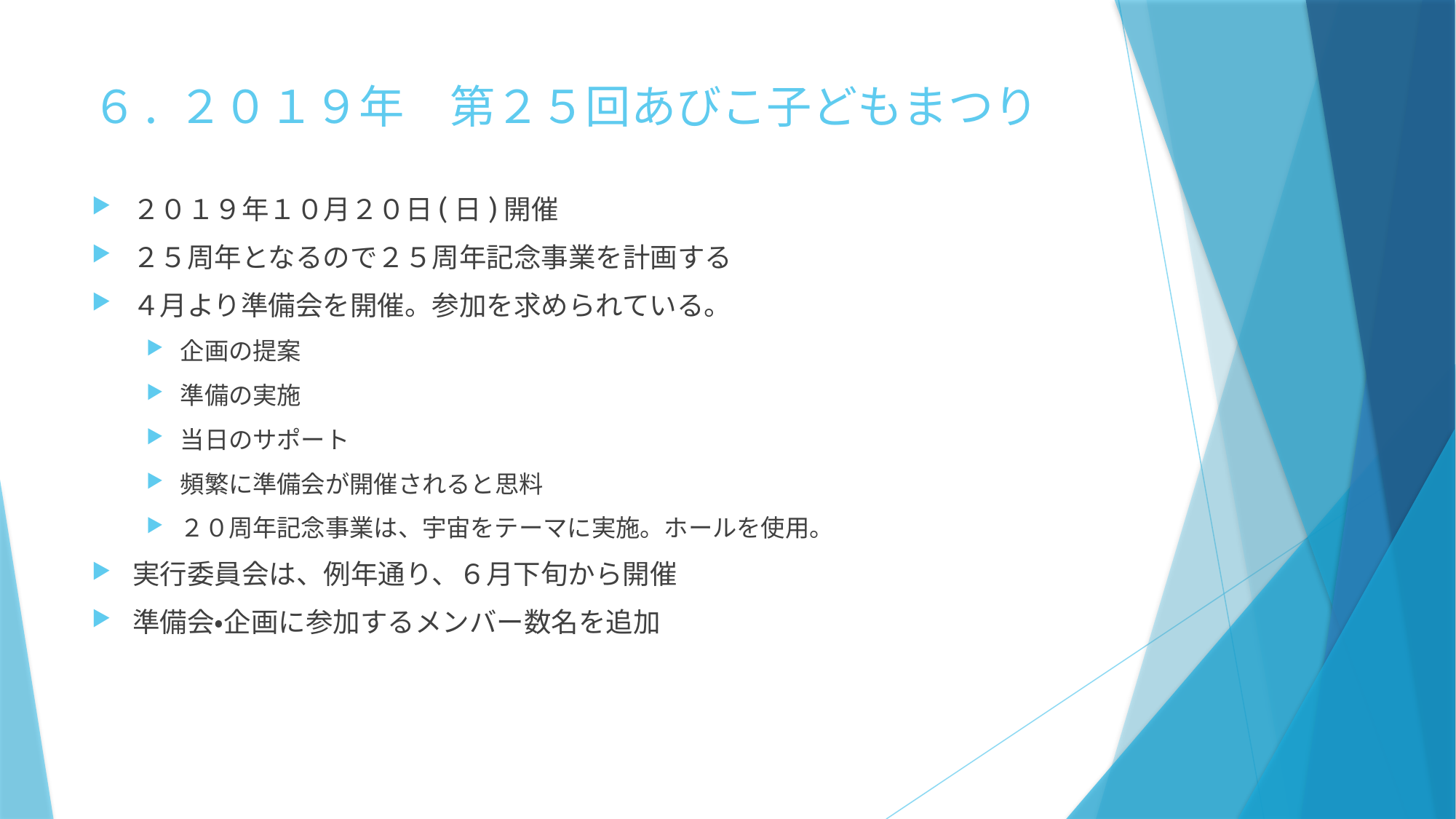

# ６. ２０１９年　第２５回あびこ子どもまつり
２０１９年１０月２０日(日)開催
２５周年となるので２５周年記念事業を計画する
４月より準備会を開催。参加を求められている。
企画の提案
準備の実施
当日のサポート
頻繁に準備会が開催されると思料
２０周年記念事業は、宇宙をテーマに実施。ホールを使用。
実行委員会は、例年通り、６月下旬から開催
準備会・企画に参加するメンバー数名を追加